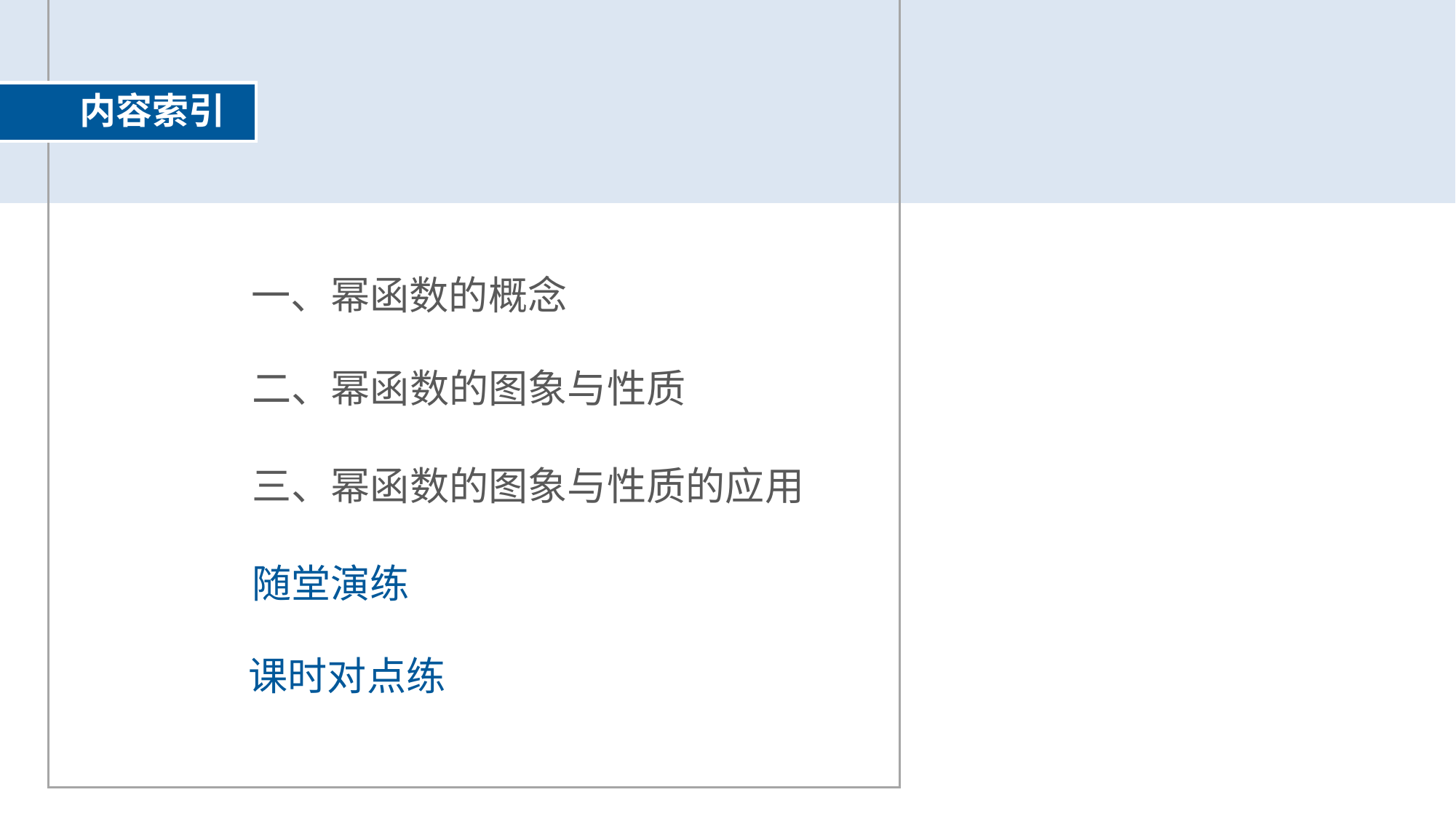

内容索引

一、幂函数的概念
二、幂函数的图象与性质
三、幂函数的图象与性质的应用
随堂演练
课时对点练